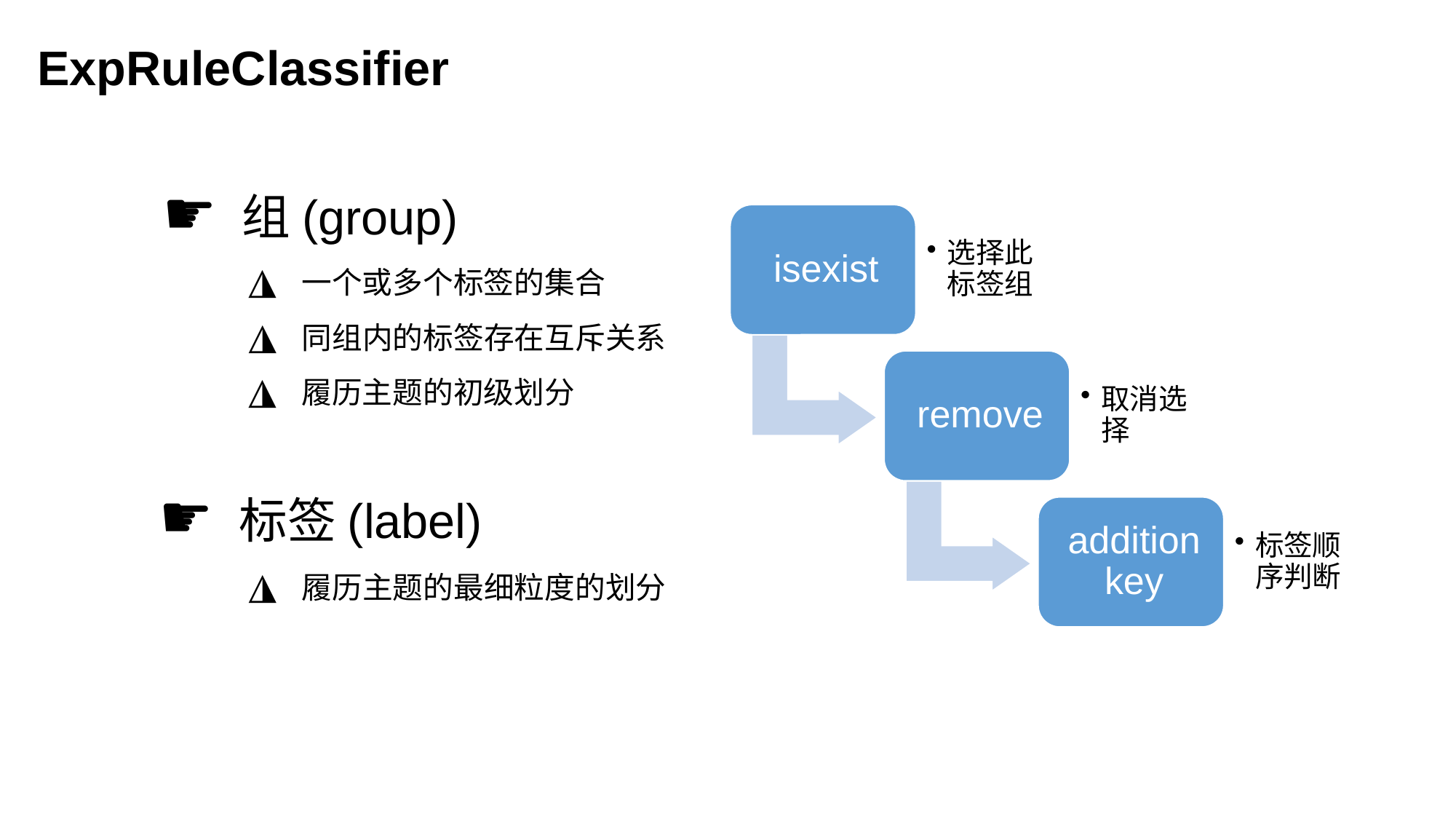

ExpRuleClassifier
isexist
选择此标签组
remove
取消选择
addition key
标签顺序判断
☛ 组(group)
◮  一个或多个标签的集合
◮  同组内的标签存在互斥关系
◮  履历主题的初级划分
☛ 标签(label)
◮  履历主题的最细粒度的划分